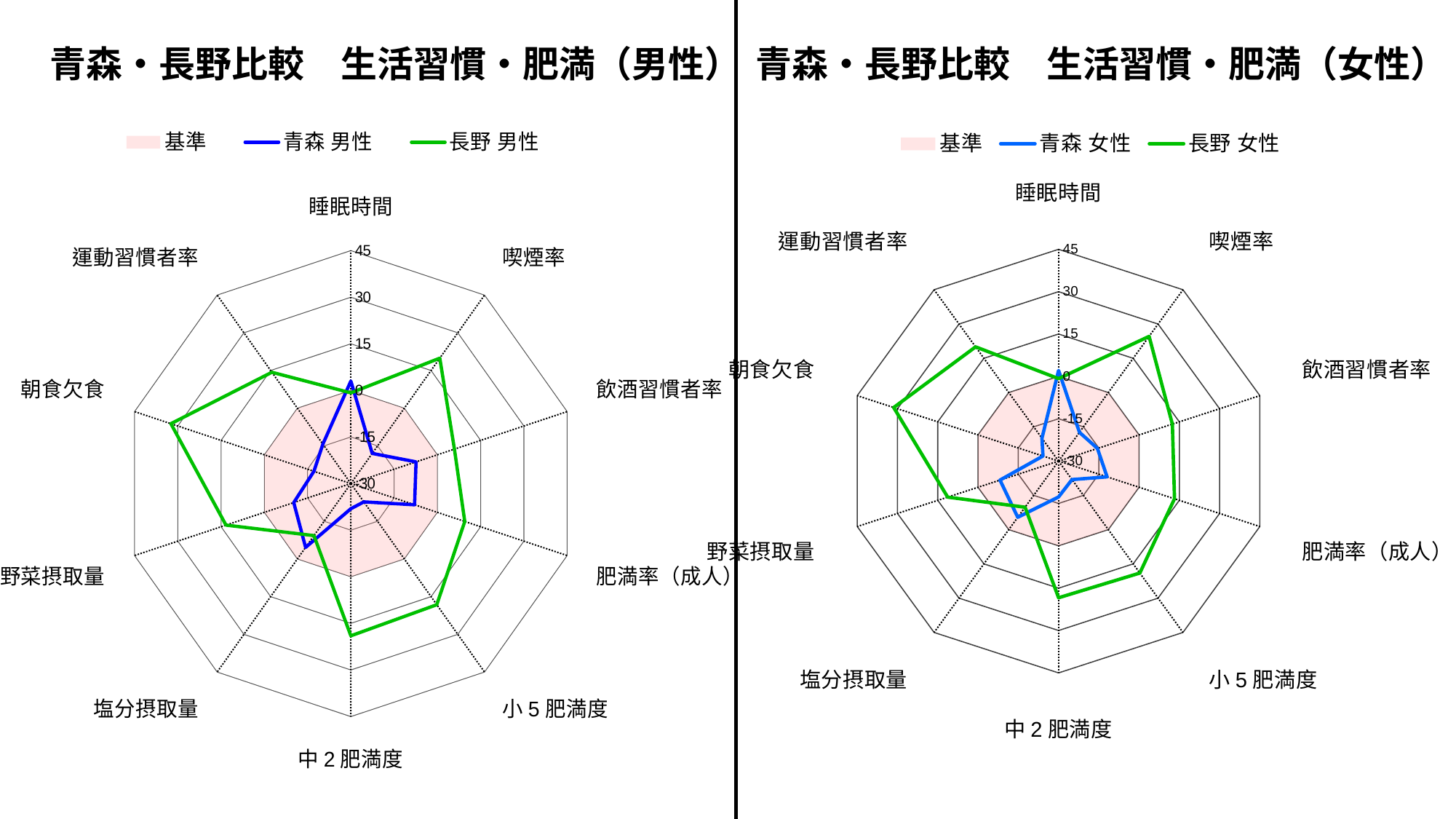

青森・長野比較　生活習慣・肥満（男性）
青森・長野比較　生活習慣・肥満（女性）

### Chart

| Category | 基準 | 青森 男性 | 長野 男性 |
|---|---|---|---|
| 睡眠時間 | 0.0 | 3.0 | -0.8 |
| 喫煙率 | 0.0 | -18.0 | 19.9 |
| 飲酒習慣者率 | 0.0 | -7.4 | 5.9 |
| 肥満率（成人） | 0.0 | -7.9 | 9.5 |
| 小5肥満度 | 0.0 | -22.7 | 18.2 |
| 中2肥満度 | 0.0 | -21.9 | 19.0 |
| 塩分摂取量 | 0.0 | -4.6 | -9.3 |
| 野菜摂取量 | 0.0 | -10.2 | 13.3 |
| 朝食欠食 | 0.0 | -17.2 | 32.4 |
| 運動習慣者率 | 0.0 | -14.3 | 14.3 |

### Chart

| Category | 基準 | 青森 女性 | 長野 女性 |
|---|---|---|---|
| 睡眠時間 | 0.0 | 2.1 | -0.8 |
| 喫煙率 | 0.0 | -17.4 | 24.6 |
| 飲酒習慣者率 | 0.0 | -15.5 | 12.4 |
| 肥満率（成人） | 0.0 | -11.9 | 13.2 |
| 小5肥満度 | 0.0 | -21.9 | 19.0 |
| 中2肥満度 | 0.0 | -17.3 | 18.4 |
| 塩分摂取量 | 0.0 | -5.4 | -9.8 |
| 野菜摂取量 | 0.0 | -8.2 | 11.3 |
| 朝食欠食 | 0.0 | -24.2 | 31.4 |
| 運動習慣者率 | 0.0 | -20.0 | 20.0 |